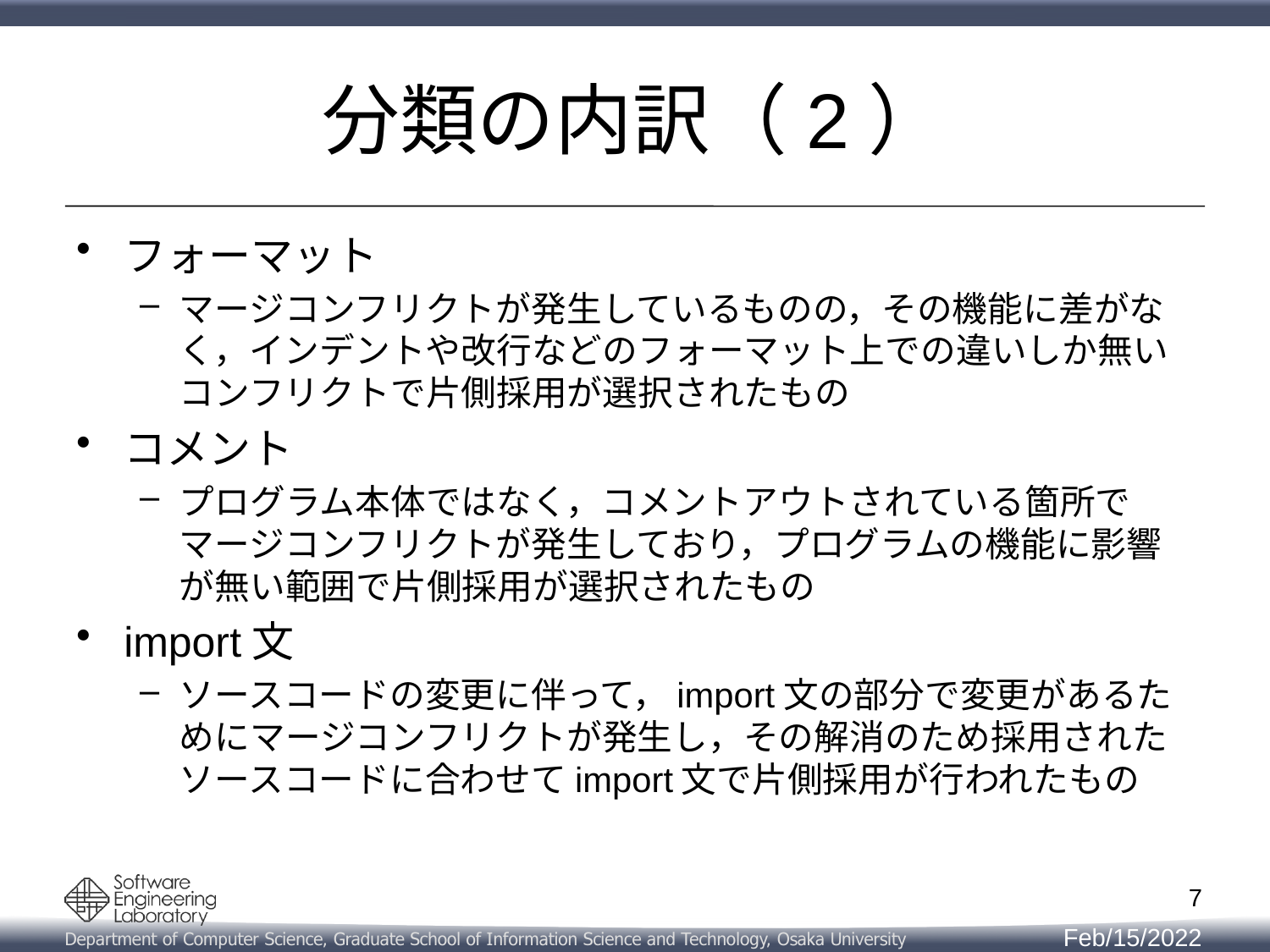

# 分類の内訳（2）
フォーマット
マージコンフリクトが発生しているものの，その機能に差がなく，インデントや改行などのフォーマット上での違いしか無いコンフリクトで片側採用が選択されたもの
コメント
プログラム本体ではなく，コメントアウトされている箇所でマージコンフリクトが発生しており，プログラムの機能に影響が無い範囲で片側採用が選択されたもの
import文
ソースコードの変更に伴って，import文の部分で変更があるためにマージコンフリクトが発生し，その解消のため採用されたソースコードに合わせてimport文で片側採用が行われたもの
7
Feb/15/2022